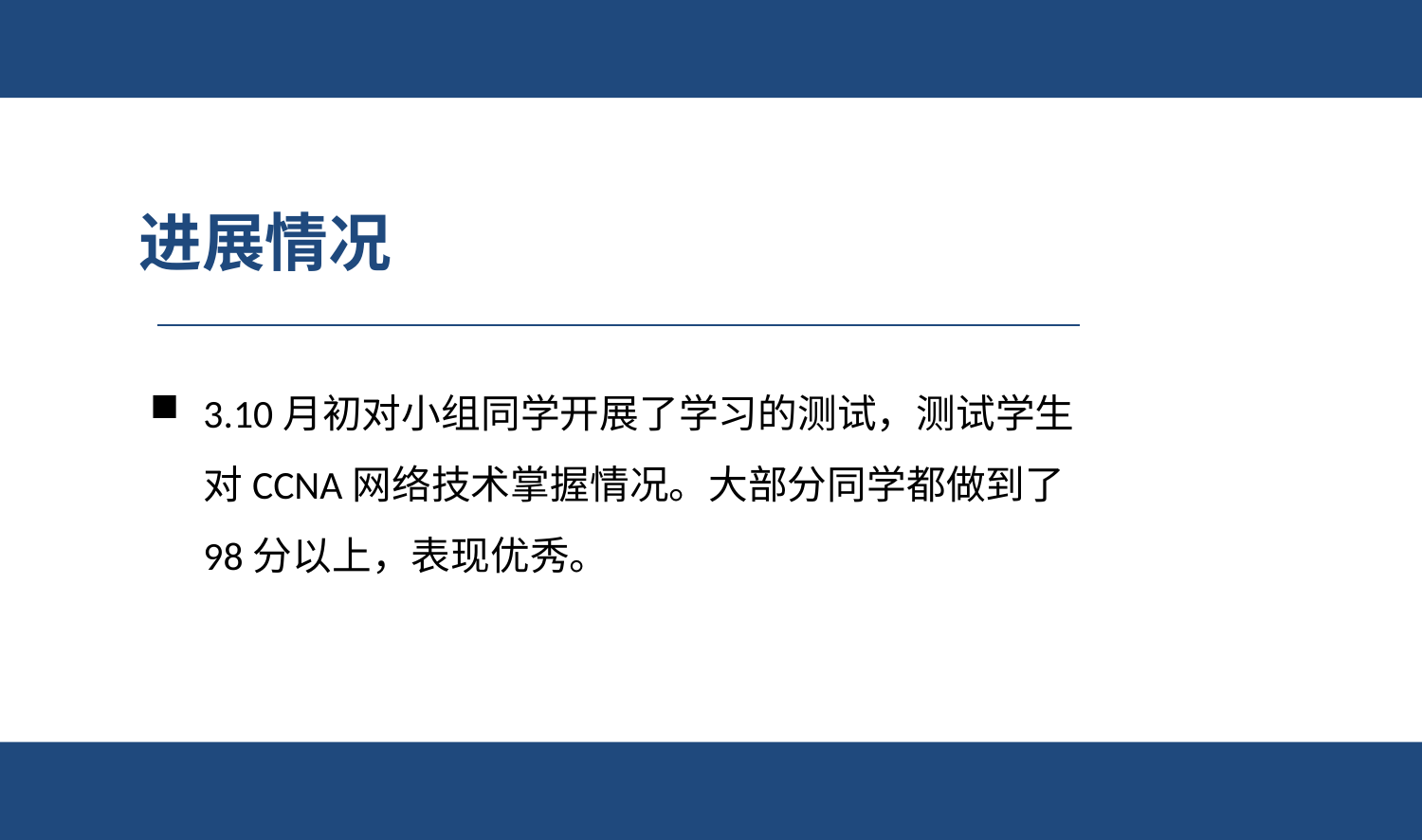

进展情况
3.10月初对小组同学开展了学习的测试，测试学生对CCNA网络技术掌握情况。大部分同学都做到了98分以上，表现优秀。